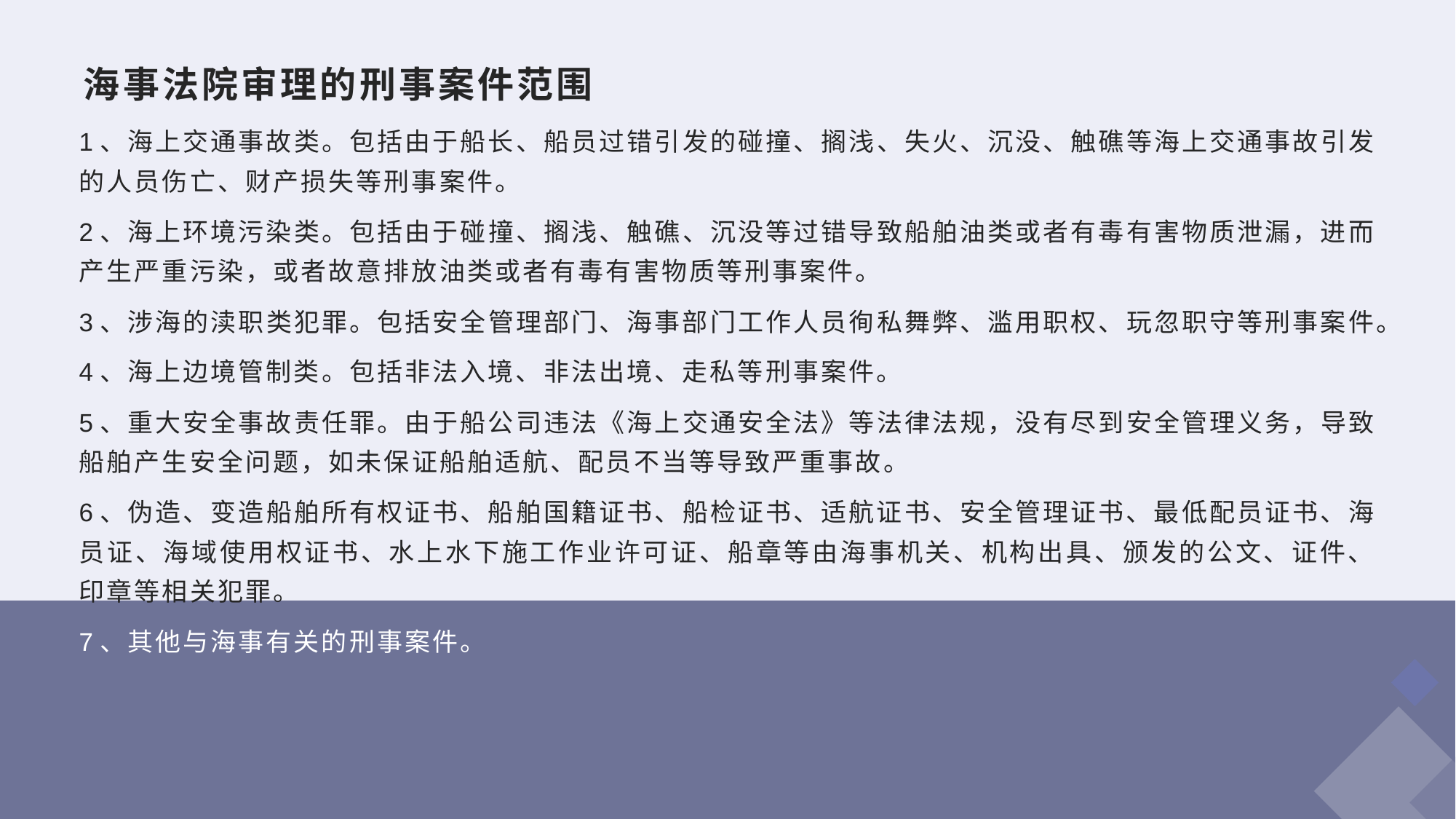

# 海事法院审理的刑事案件范围
1、海上交通事故类。包括由于船长、船员过错引发的碰撞、搁浅、失火、沉没、触礁等海上交通事故引发的人员伤亡、财产损失等刑事案件。
2、海上环境污染类。包括由于碰撞、搁浅、触礁、沉没等过错导致船舶油类或者有毒有害物质泄漏，进而产生严重污染，或者故意排放油类或者有毒有害物质等刑事案件。
3、涉海的渎职类犯罪。包括安全管理部门、海事部门工作人员徇私舞弊、滥用职权、玩忽职守等刑事案件。
4、海上边境管制类。包括非法入境、非法出境、走私等刑事案件。
5、重大安全事故责任罪。由于船公司违法《海上交通安全法》等法律法规，没有尽到安全管理义务，导致船舶产生安全问题，如未保证船舶适航、配员不当等导致严重事故。
6、伪造、变造船舶所有权证书、船舶国籍证书、船检证书、适航证书、安全管理证书、最低配员证书、海员证、海域使用权证书、水上水下施工作业许可证、船章等由海事机关、机构出具、颁发的公文、证件、印章等相关犯罪。
7、其他与海事有关的刑事案件。